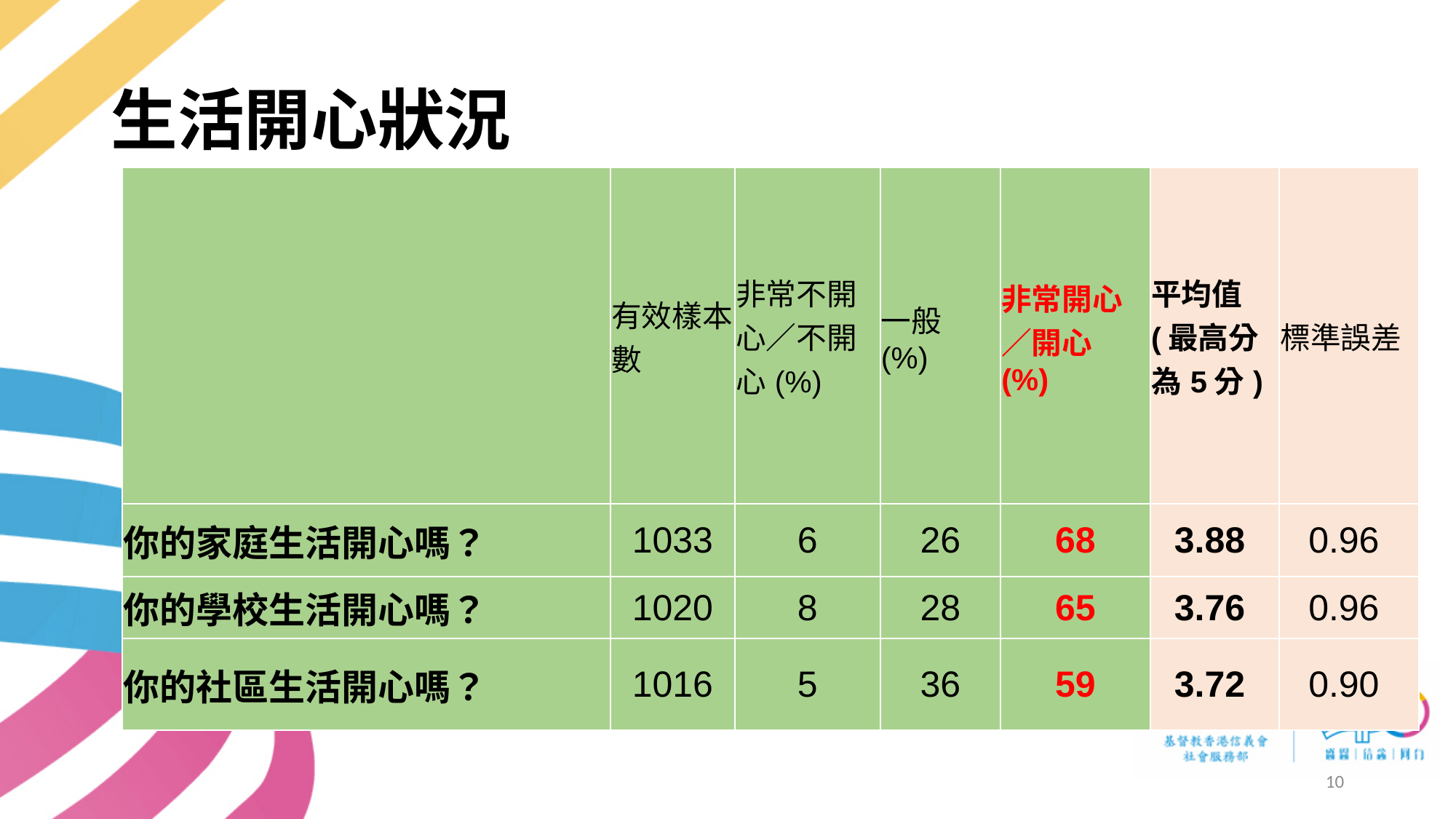

# 生活開心狀況
|  | 有效樣本數 | 非常不開心／不開心(%) | 一般 (%) | 非常開心／開心 (%) | 平均值 (最高分為5分) | 標準誤差 |
| --- | --- | --- | --- | --- | --- | --- |
| 你的家庭生活開心嗎？ | 1033 | 6 | 26 | 68 | 3.88 | 0.96 |
| 你的學校生活開心嗎？ | 1020 | 8 | 28 | 65 | 3.76 | 0.96 |
| 你的社區生活開心嗎？ | 1016 | 5 | 36 | 59 | 3.72 | 0.90 |
10